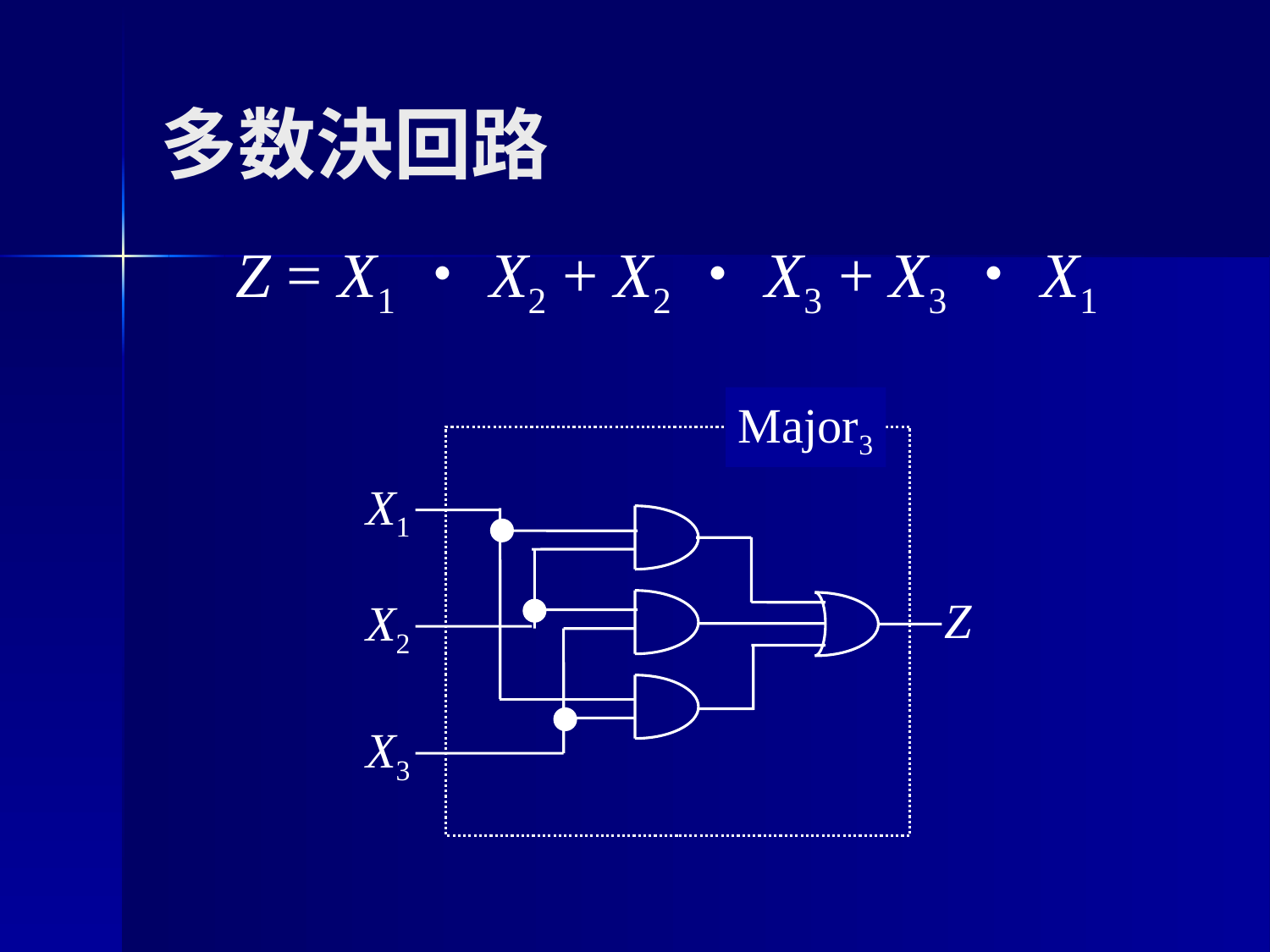

# 多数決回路
Z = X1・X2 + X2・X3 + X3・X1
Major3

X1

Z
X2

X3